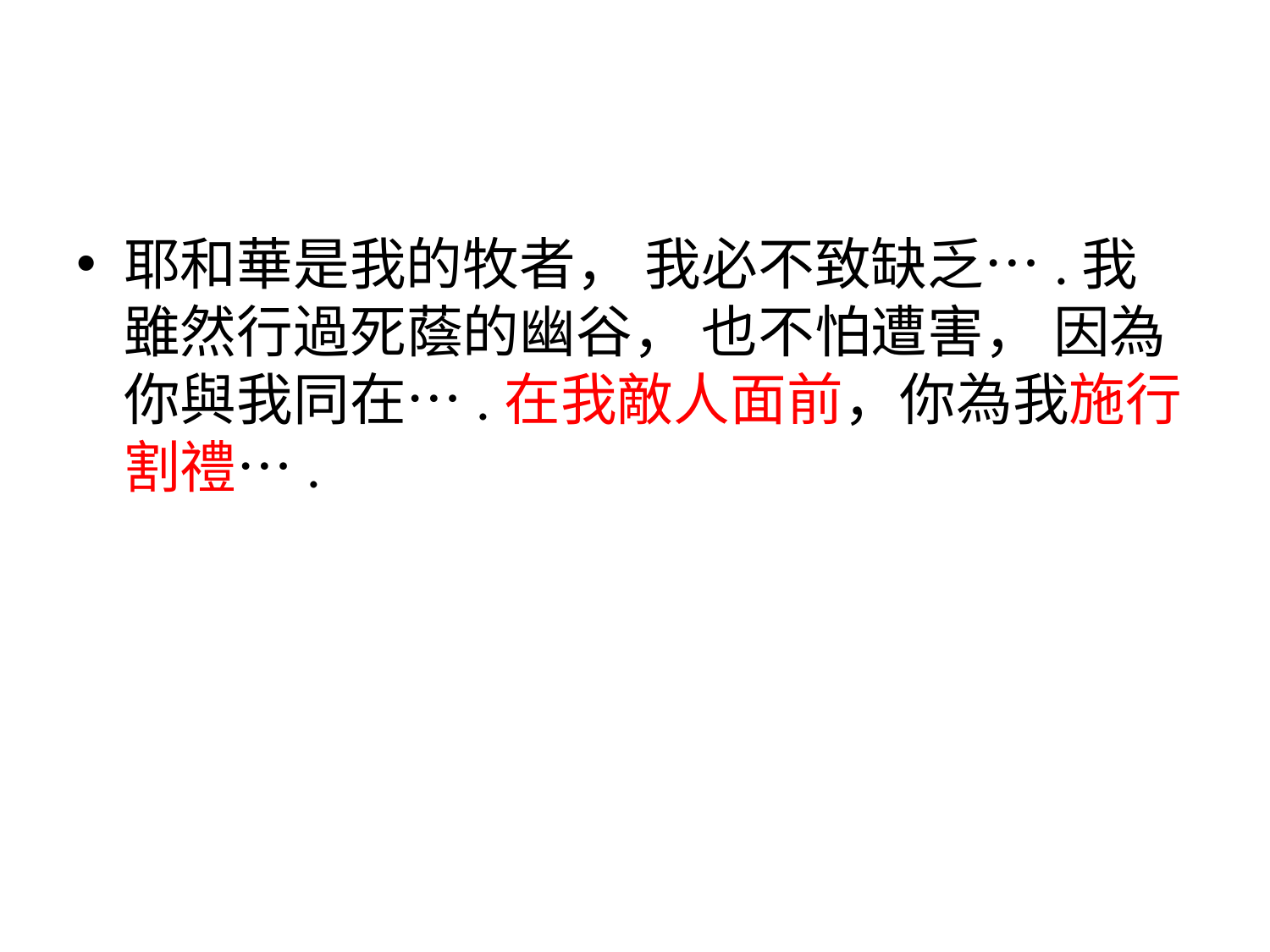

#
耶和華是我的牧者， 我必不致缺乏….我雖然行過死蔭的幽谷， 也不怕遭害， 因為你與我同在….在我敵人面前，你為我施行割禮….